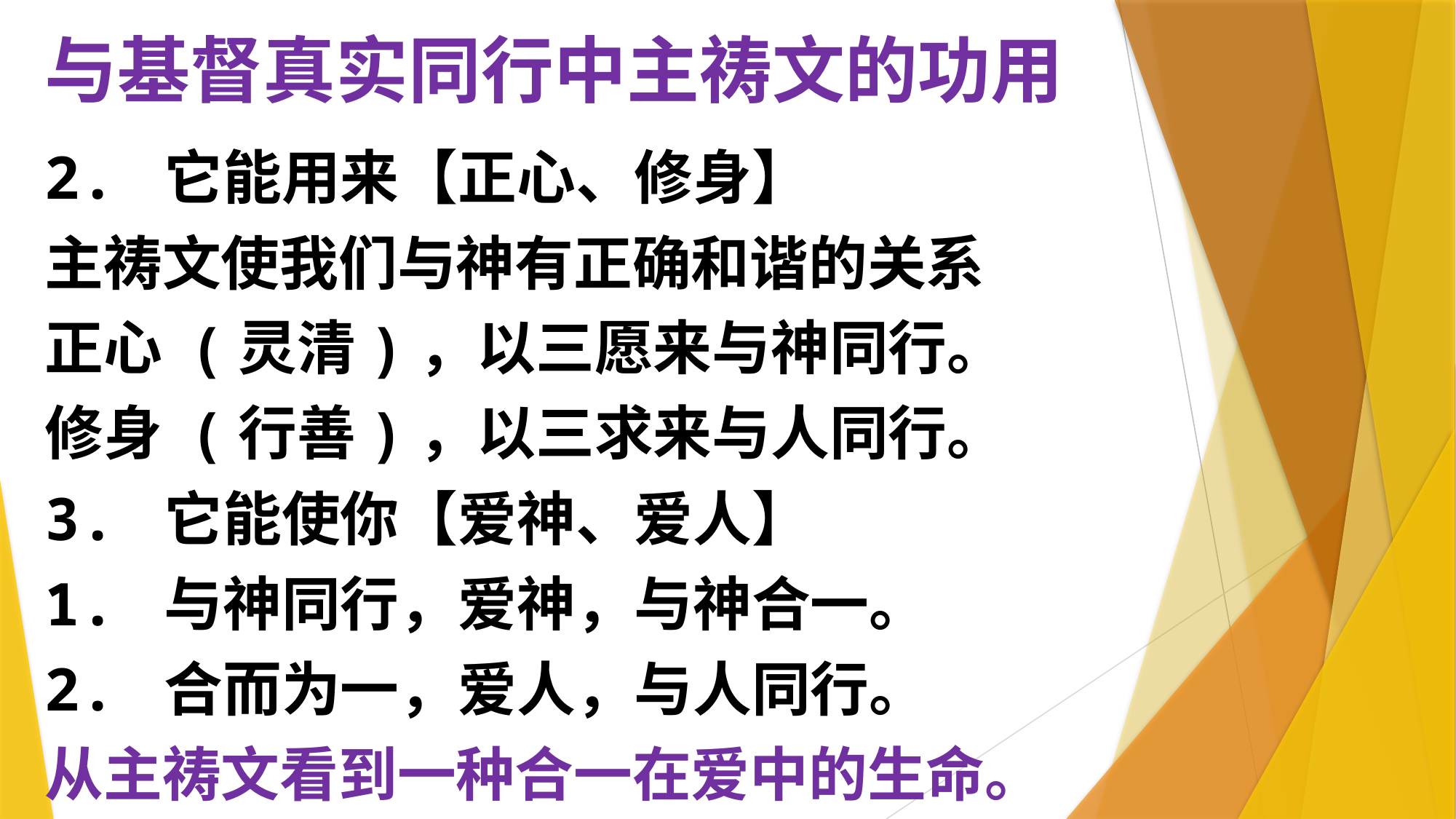

# 与基督真实同行中主祷文的功用
2. 它能用来【正心、修身】
主祷文使我们与神有正确和谐的关系
正心 (灵清)，以三愿来与神同行。
修身 (行善)，以三求来与人同行。
3. 它能使你【爱神、爱人】
1. 与神同行，爱神，与神合一。
2. 合而为一，爱人，与人同行。
从主祷文看到一种合一在爱中的生命。